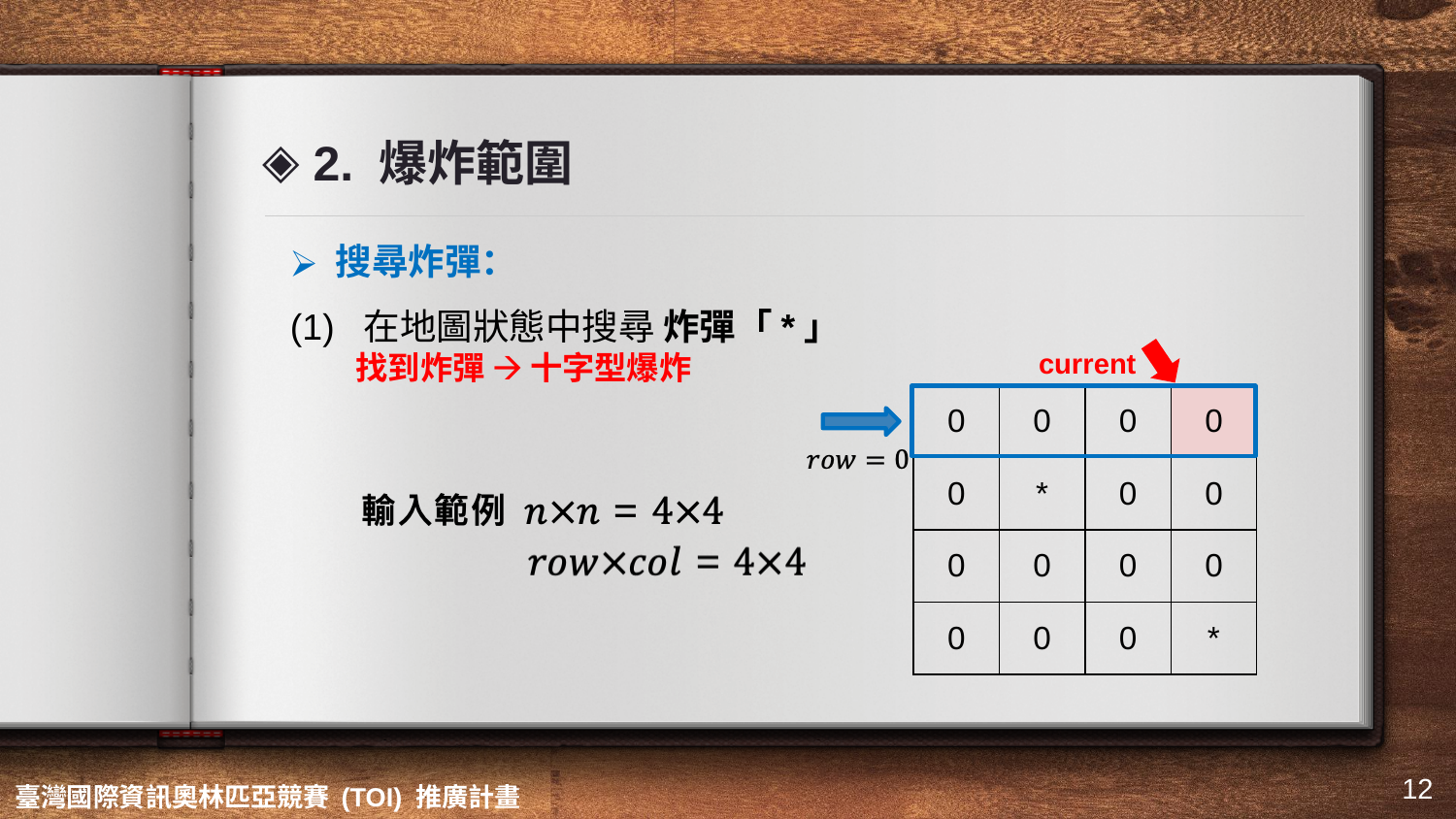

2. 爆炸範圍
搜尋炸彈：
(1)  在地圖狀態中搜尋 炸彈「*」
         找到炸彈 🡪 十字型爆炸
current

| 0 | 0 | 0 | 0 |
| --- | --- | --- | --- |
| 0 | \* | 0 | 0 |
| 0 | 0 | 0 | 0 |
| 0 | 0 | 0 | \* |

12